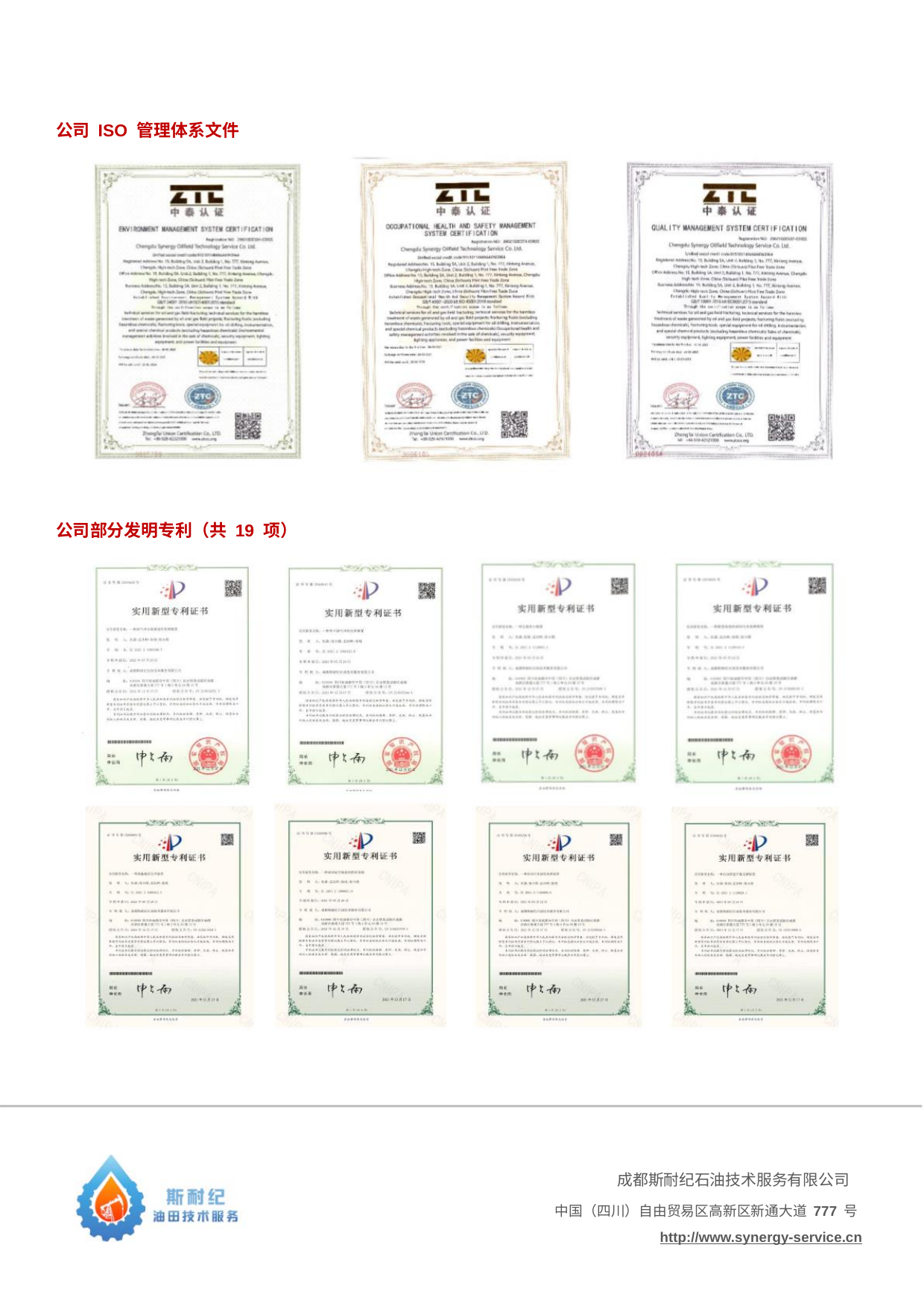

公司 ISO 管理体系文件
公司部分发明专利（共 19 项）
成都斯耐纪石油技术服务有限公司
中国（四川）自由贸易区高新区新通大道 777 号
http://www.synergy-service.cn